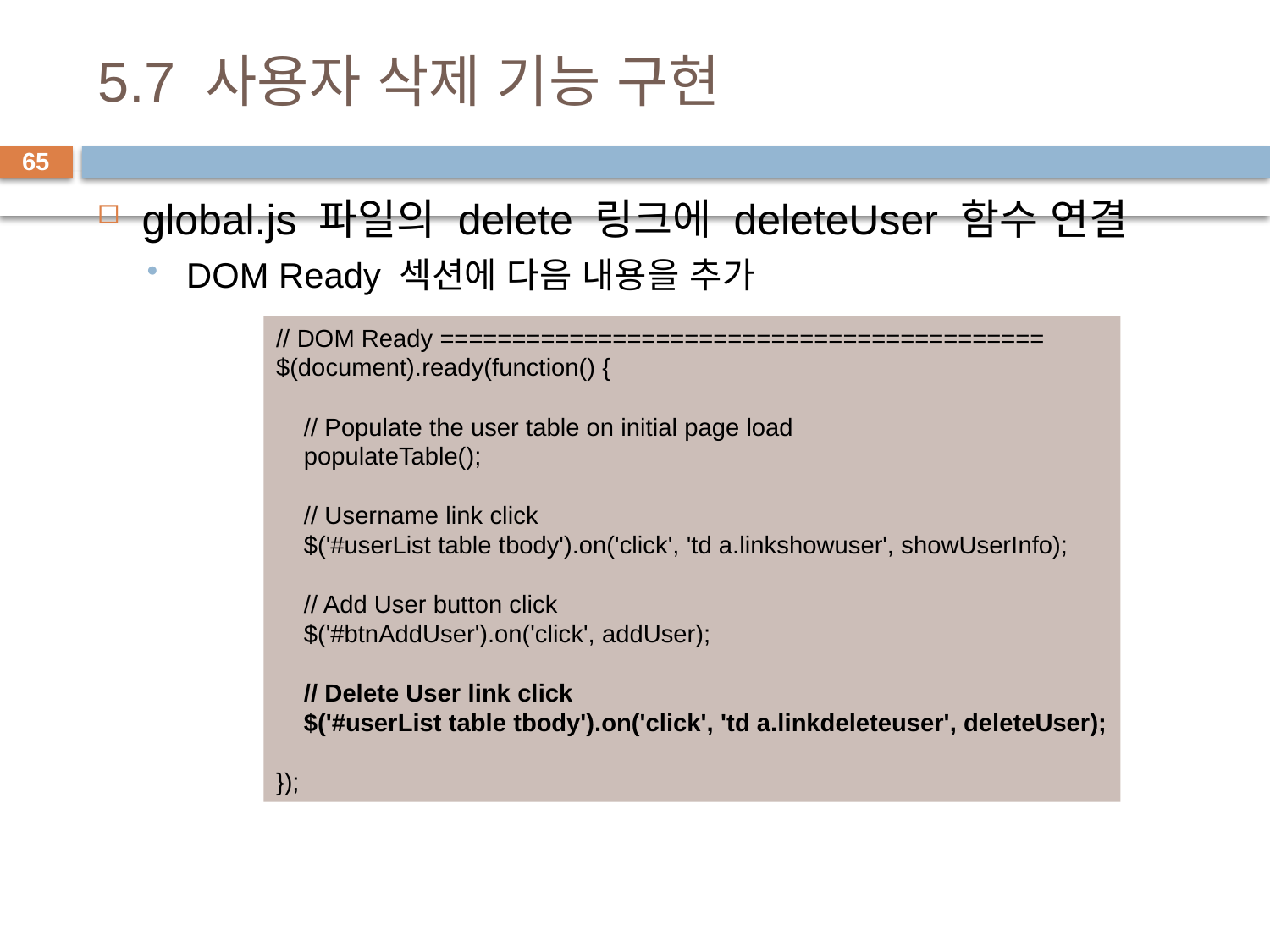

# 5.7 사용자 삭제 기능 구현
65
global.js 파일의 delete 링크에 deleteUser 함수 연결
DOM Ready 섹션에 다음 내용을 추가
// DOM Ready ==========================================
$(document).ready(function() {

    // Populate the user table on initial page load
    populateTable();

    // Username link click
    $('#userList table tbody').on('click', 'td a.linkshowuser', showUserInfo);

    // Add User button click
    $('#btnAddUser').on('click', addUser);

    // Delete User link click
    $('#userList table tbody').on('click', 'td a.linkdeleteuser', deleteUser);

});